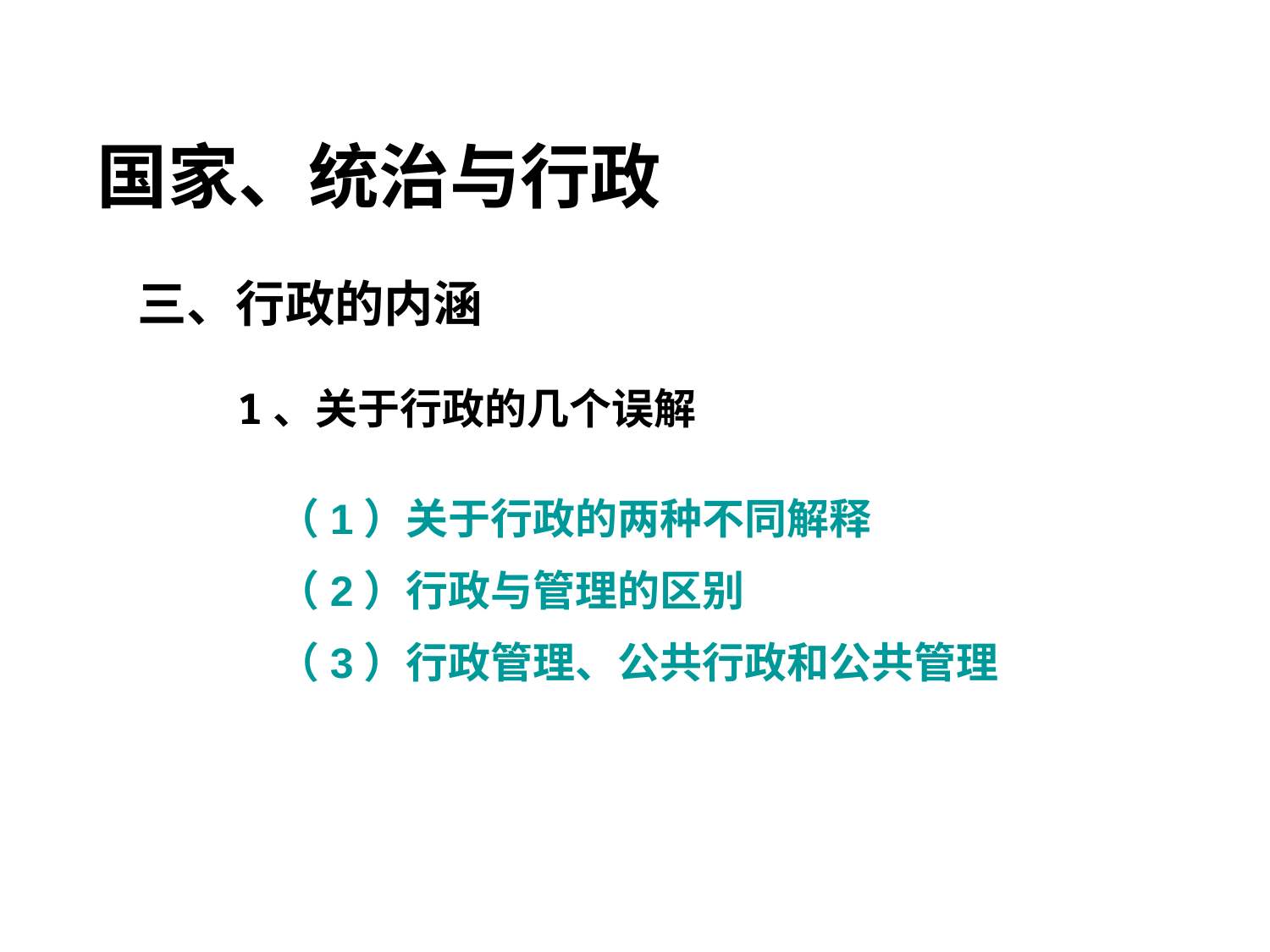

国家、统治与行政
三、行政的内涵
1、关于行政的几个误解
（1）关于行政的两种不同解释
（2）行政与管理的区别
（3）行政管理、公共行政和公共管理